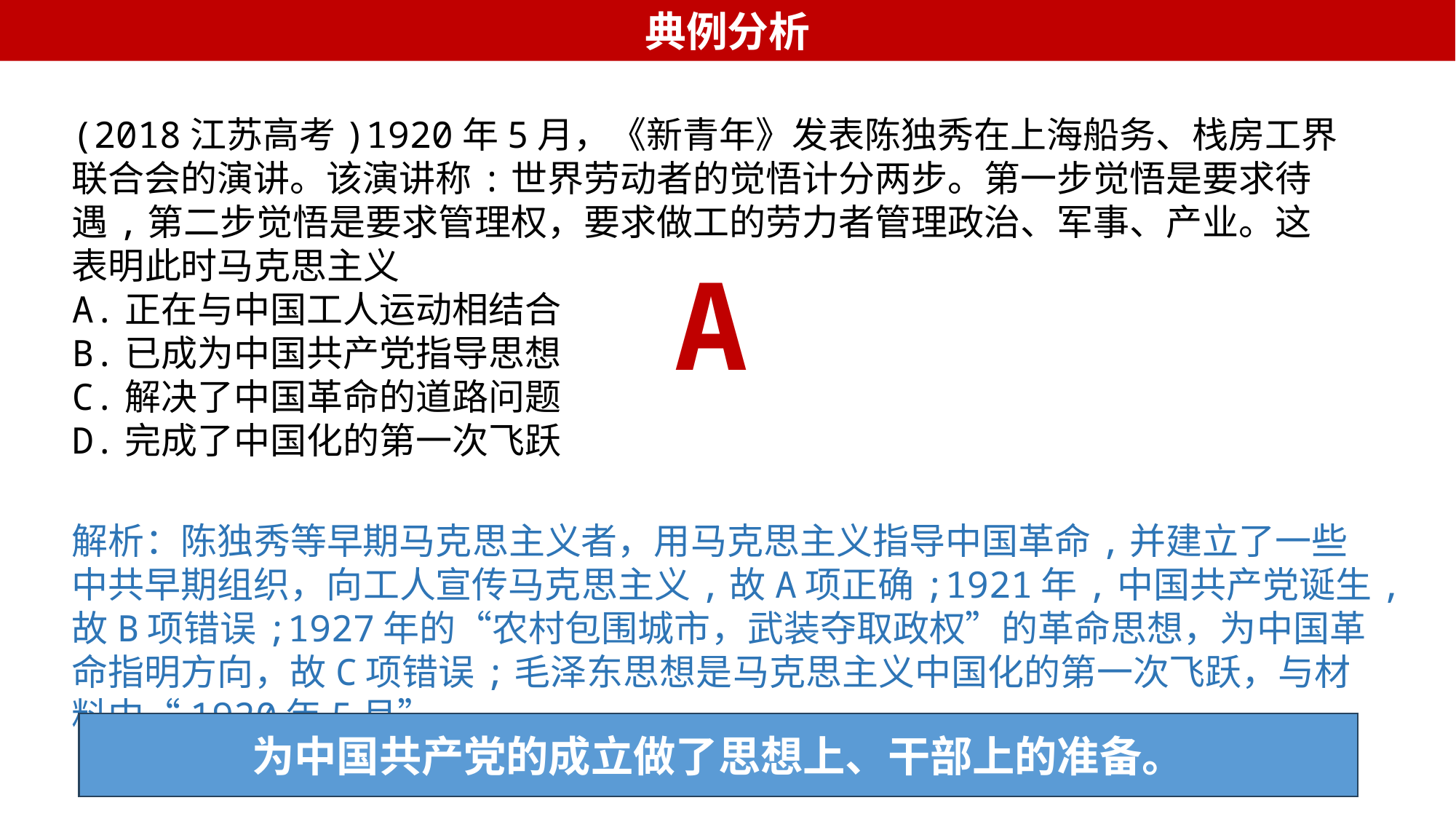

典例分析
(2018江苏高考)1920年5月，《新青年》发表陈独秀在上海船务、栈房工界联合会的演讲。该演讲称:世界劳动者的觉悟计分两步。第一步觉悟是要求待遇,第二步觉悟是要求管理权，要求做工的劳力者管理政治、军事、产业。这表明此时马克思主义
A.正在与中国工人运动相结合
B.已成为中国共产党指导思想
C.解决了中国革命的道路问题
D.完成了中国化的第一次飞跃
A
解析：陈独秀等早期马克思主义者，用马克思主义指导中国革命,并建立了一些中共早期组织，向工人宣传马克思主义,故A项正确;1921年,中国共产党诞生,故B项错误;1927年的“农村包围城市，武装夺取政权”的革命思想，为中国革命指明方向，故C项错误;毛泽东思想是马克思主义中国化的第一次飞跃，与材料中“1920年5月”
为中国共产党的成立做了思想上、干部上的准备。